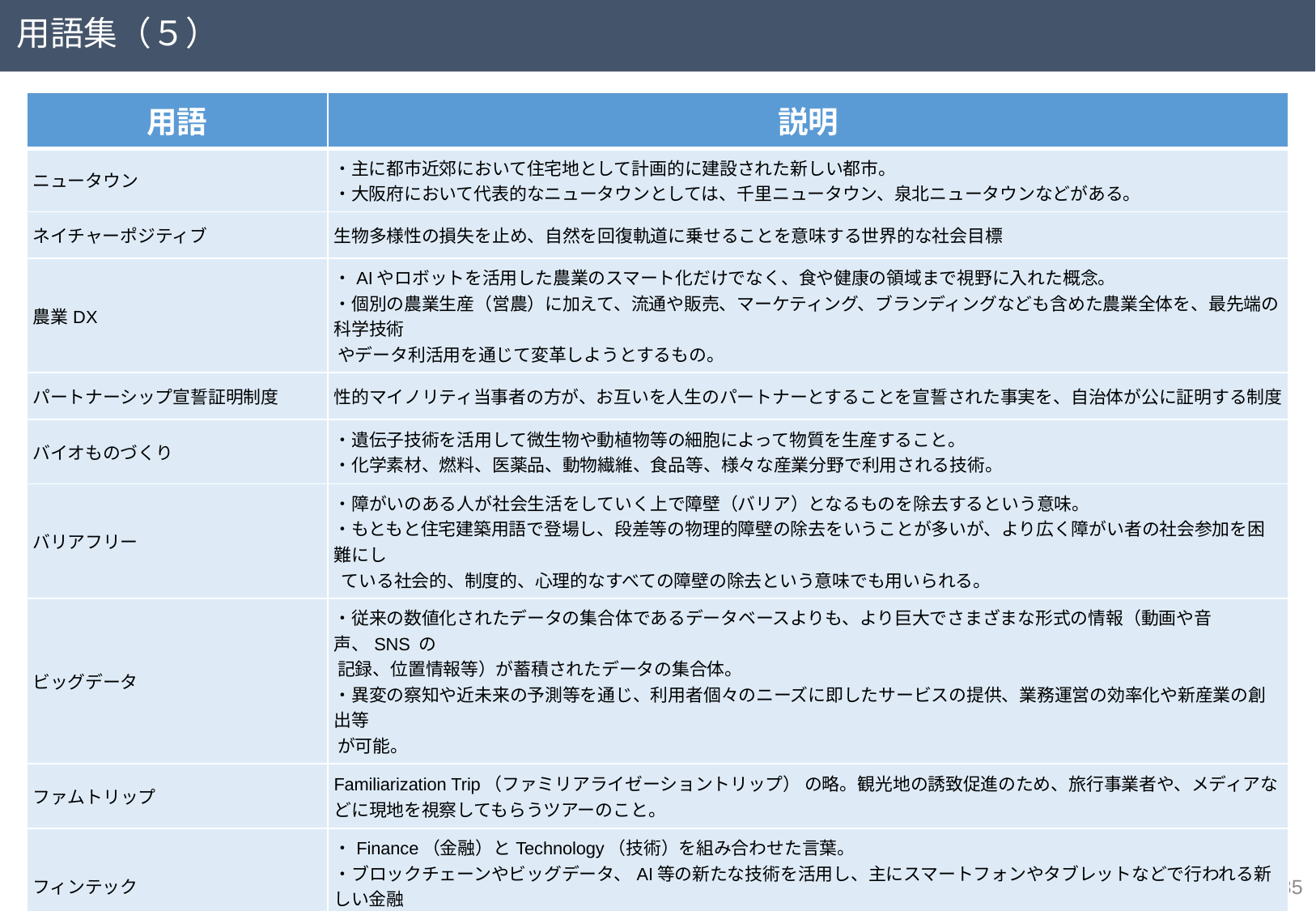

用語集（５）
| 用語 | 説明 |
| --- | --- |
| ニュータウン | ・主に都市近郊において住宅地として計画的に建設された新しい都市。 ・大阪府において代表的なニュータウンとしては、千里ニュータウン、泉北ニュータウンなどがある。 |
| ネイチャーポジティブ | 生物多様性の損失を止め、自然を回復軌道に乗せることを意味する世界的な社会目標 |
| 農業DX | ・AIやロボットを活用した農業のスマート化だけでなく、食や健康の領域まで視野に入れた概念。 ・個別の農業生産（営農）に加えて、流通や販売、マーケティング、ブランディングなども含めた農業全体を、最先端の科学技術 やデータ利活用を通じて変革しようとするもの。 |
| パートナーシップ宣誓証明制度 | 性的マイノリティ当事者の方が、お互いを人生のパートナーとすることを宣誓された事実を、自治体が公に証明する制度 |
| バイオものづくり | ・遺伝子技術を活用して微生物や動植物等の細胞によって物質を生産すること。 ・化学素材、燃料、医薬品、動物繊維、食品等、様々な産業分野で利用される技術。 |
| バリアフリー | ・障がいのある人が社会生活をしていく上で障壁（バリア）となるものを除去するという意味。 ・もともと住宅建築用語で登場し、段差等の物理的障壁の除去をいうことが多いが、より広く障がい者の社会参加を困難にし ている社会的、制度的、心理的なすべての障壁の除去という意味でも用いられる。 |
| ビッグデータ | ・従来の数値化されたデータの集合体であるデータベースよりも、より巨大でさまざまな形式の情報（動画や音声、SNS の 記録、位置情報等）が蓄積されたデータの集合体。 ・異変の察知や近未来の予測等を通じ、利用者個々のニーズに即したサービスの提供、業務運営の効率化や新産業の創出等 が可能。 |
| ファムトリップ | Familiarization Trip（ファミリアライゼーショントリップ） の略。観光地の誘致促進のため、旅行事業者や、メディアなどに現地を視察してもらうツアーのこと。 |
| フィンテック | ・Finance（金融）とTechnology（技術）を組み合わせた言葉。 ・ブロックチェーンやビッグデータ、AI等の新たな技術を活用し、主にスマートフォンやタブレットなどで行われる新しい金融 サービス。 |
| 府内総生産 | 大阪府内で産み出された「付加価値」の合計。 |
| ブルーエコノミー | 海洋資源の持続的な利用を通じて、海洋環境の保全と経済発展の両立をめざす考え方。 |
| ブロードリスニング | SNSをはじめとした市中の意見を収集し、AIによる分析を通じて広範なニーズを把握する手法。 |
85